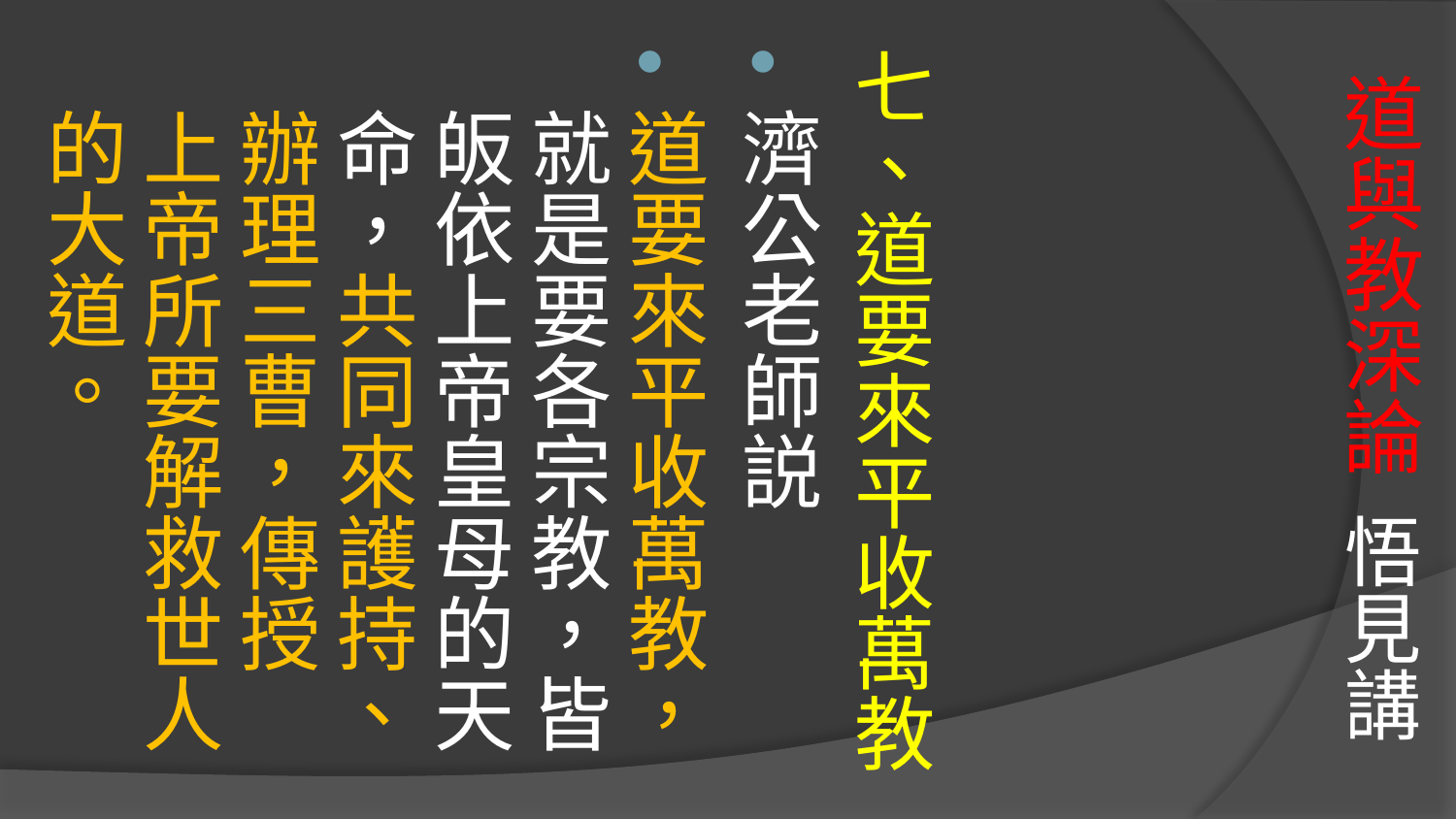

# 道與教深論  悟見講
七、道要來平收萬教
濟公老師説
道要來平收萬教，就是要各宗教，皆皈依上帝皇母的天命，共同來護持、辦理三曹，傳授　上帝所要解救世人的大道。